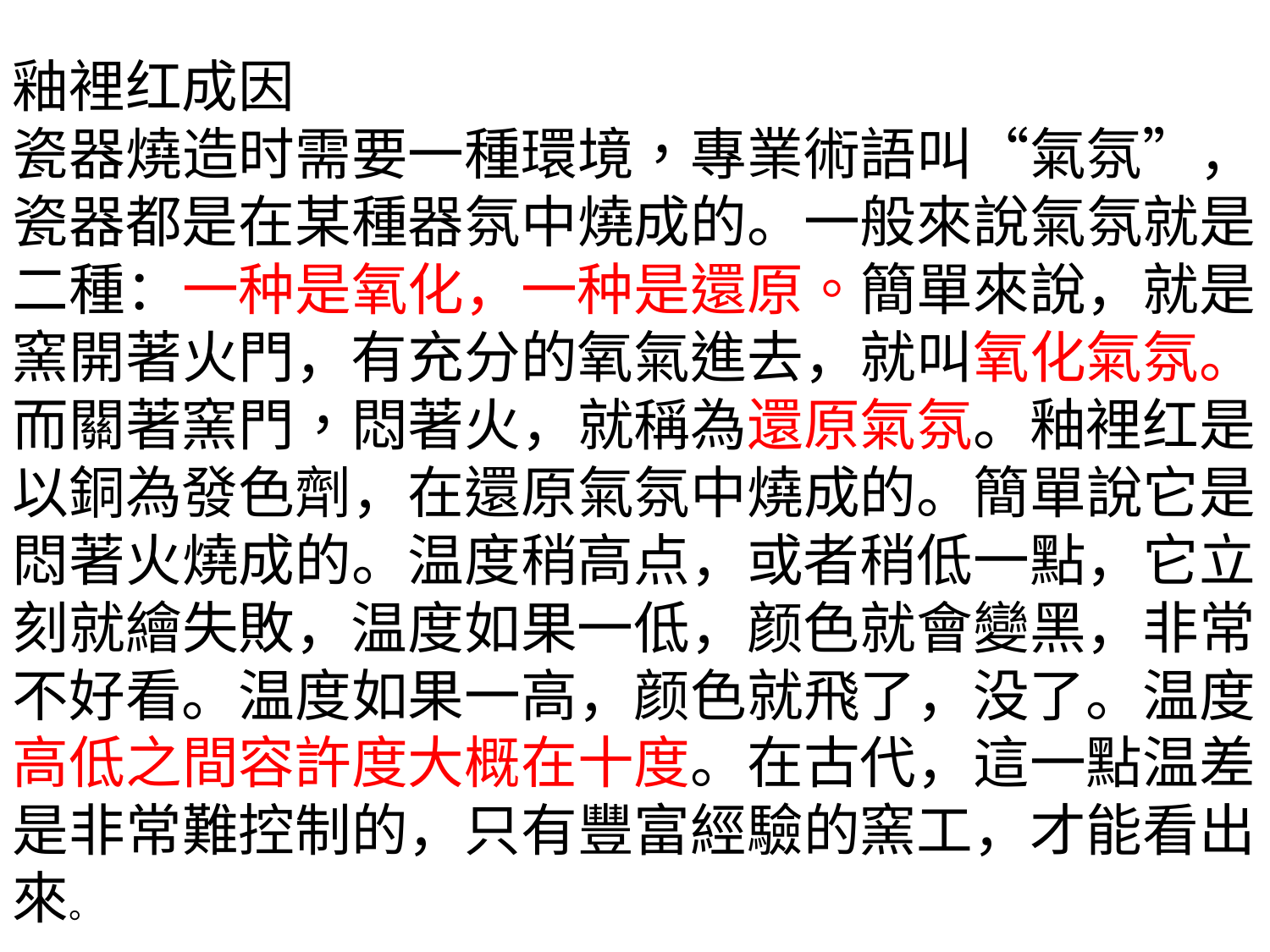

釉裡红成因
瓷器燒造时需要一種環境，專業術語叫“氣氛”，瓷器都是在某種器氛中燒成的。一般來說氣氛就是二種：一种是氧化，一种是還原。簡單來說，就是窯開著火門，有充分的氧氣進去，就叫氧化氣氛。而關著窯門，悶著火，就稱為還原氣氛。釉裡红是以銅為發色劑，在還原氣氛中燒成的。簡單說它是悶著火燒成的。温度稍高点，或者稍低一點，它立刻就繪失敗，温度如果一低，颜色就會變黑，非常不好看。温度如果一高，颜色就飛了，没了。温度高低之間容許度大概在十度。在古代，這一點温差是非常難控制的，只有豐富經驗的窯工，才能看出來。